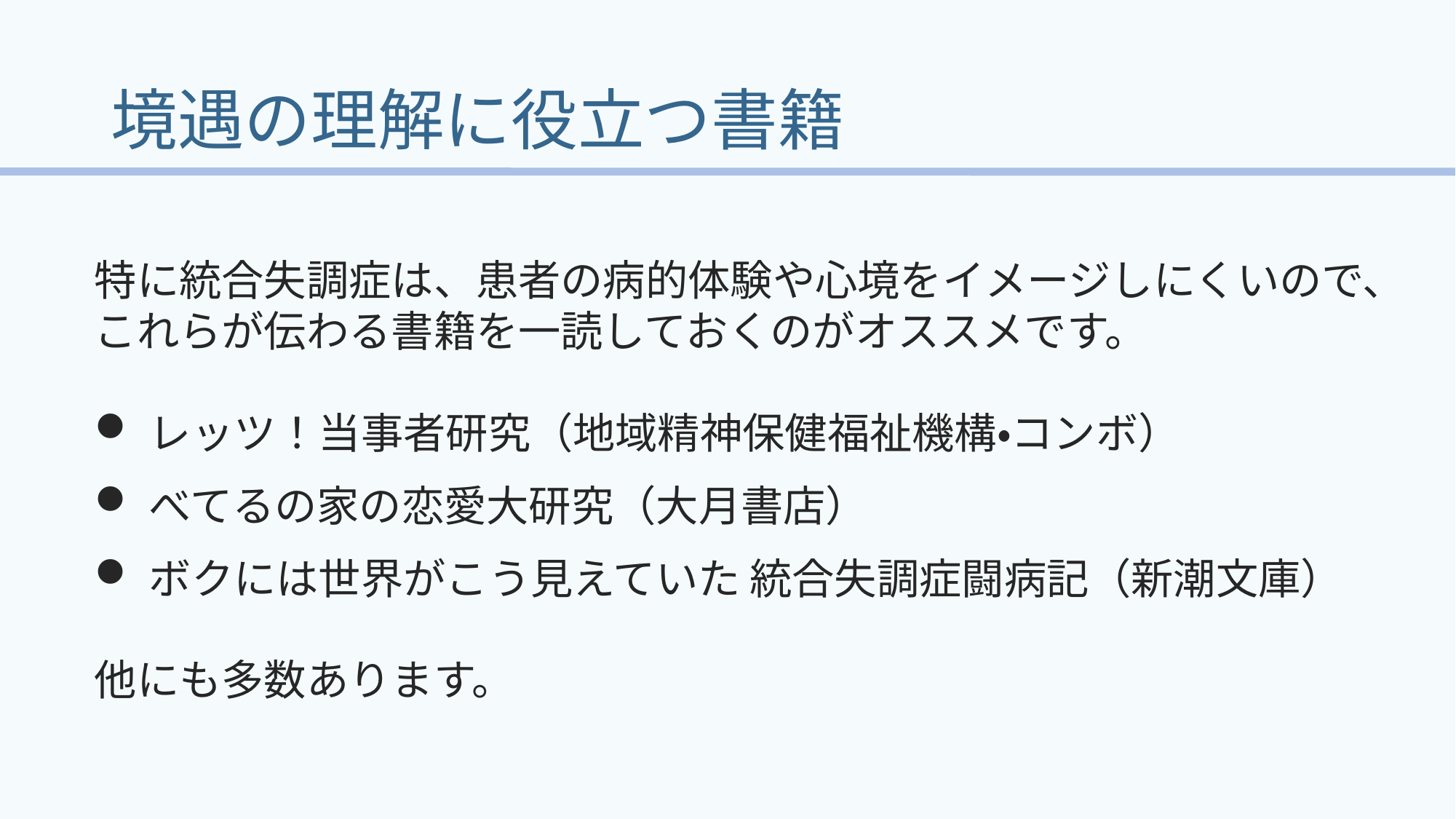

# 境遇の理解に役立つ書籍

特に統合失調症は、患者の病的体験や心境をイメージしにくいので、これらが伝わる書籍を一読しておくのがオススメです。

レッツ！当事者研究（地域精神保健福祉機構・コンボ）

べてるの家の恋愛大研究（大月書店）

ボクには世界がこう見えていた 統合失調症闘病記（新潮文庫）

他にも多数あります。